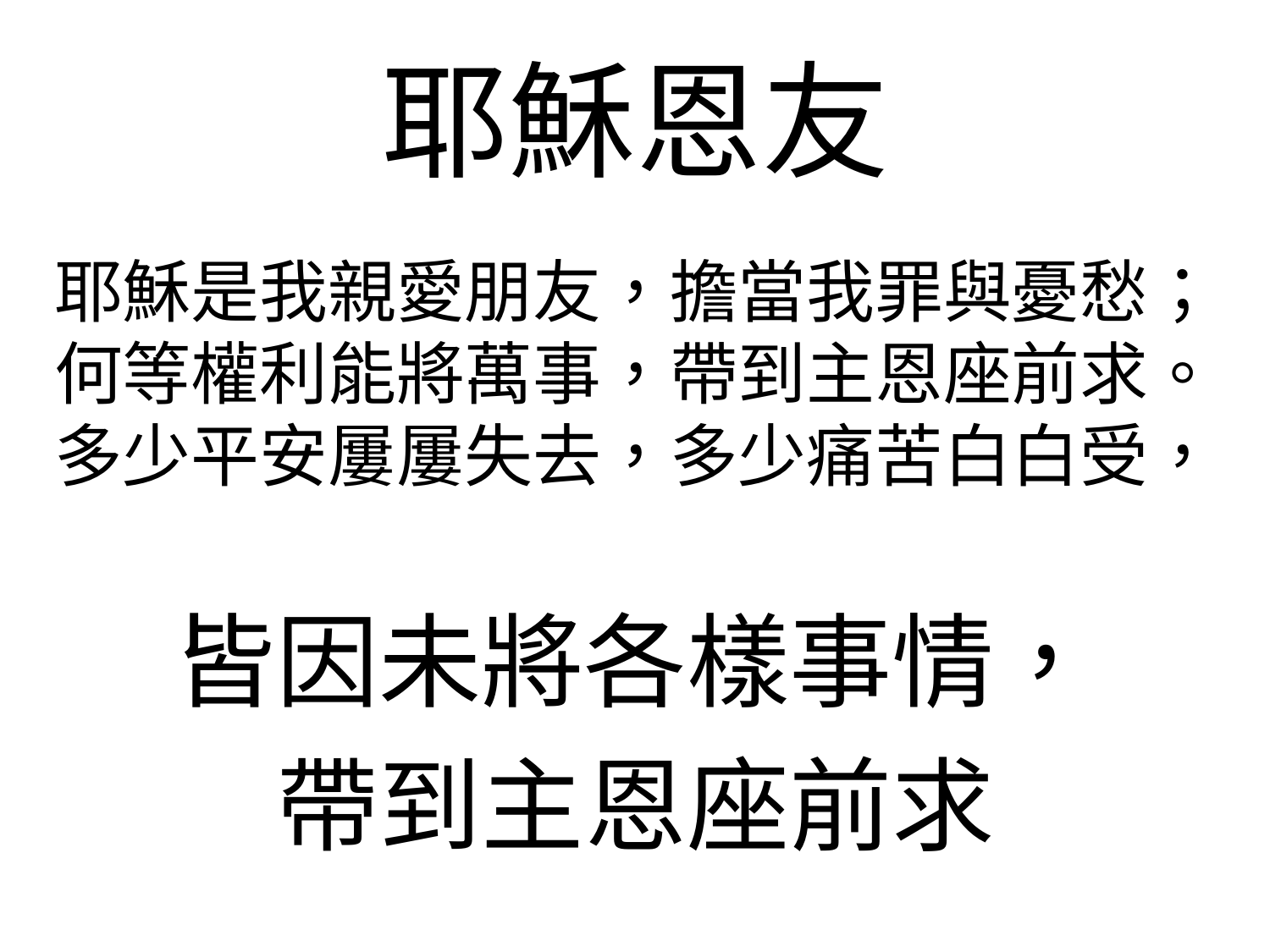

# 耶穌恩友
耶穌是我親愛朋友，擔當我罪與憂愁；
何等權利能將萬事，帶到主恩座前求。
多少平安屢屢失去，多少痛苦白白受，
皆因未將各樣事情，
帶到主恩座前求